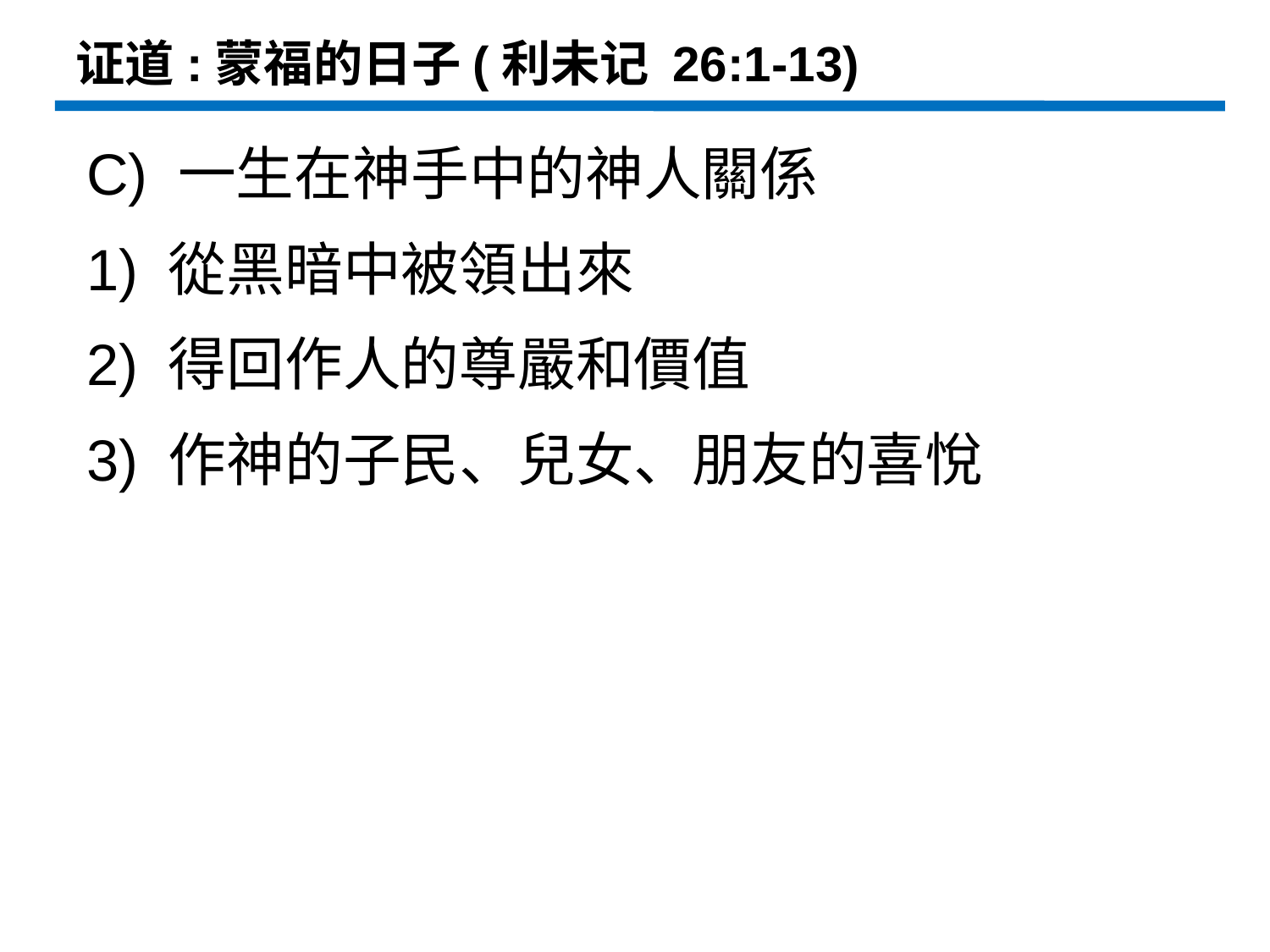

证道:蒙福的日子(利未记 26:1-13)

C) 一生在神手中的神人關係
1) 從黑暗中被領出來
2) 得回作人的尊嚴和價值
3) 作神的子民、兒女、朋友的喜悅